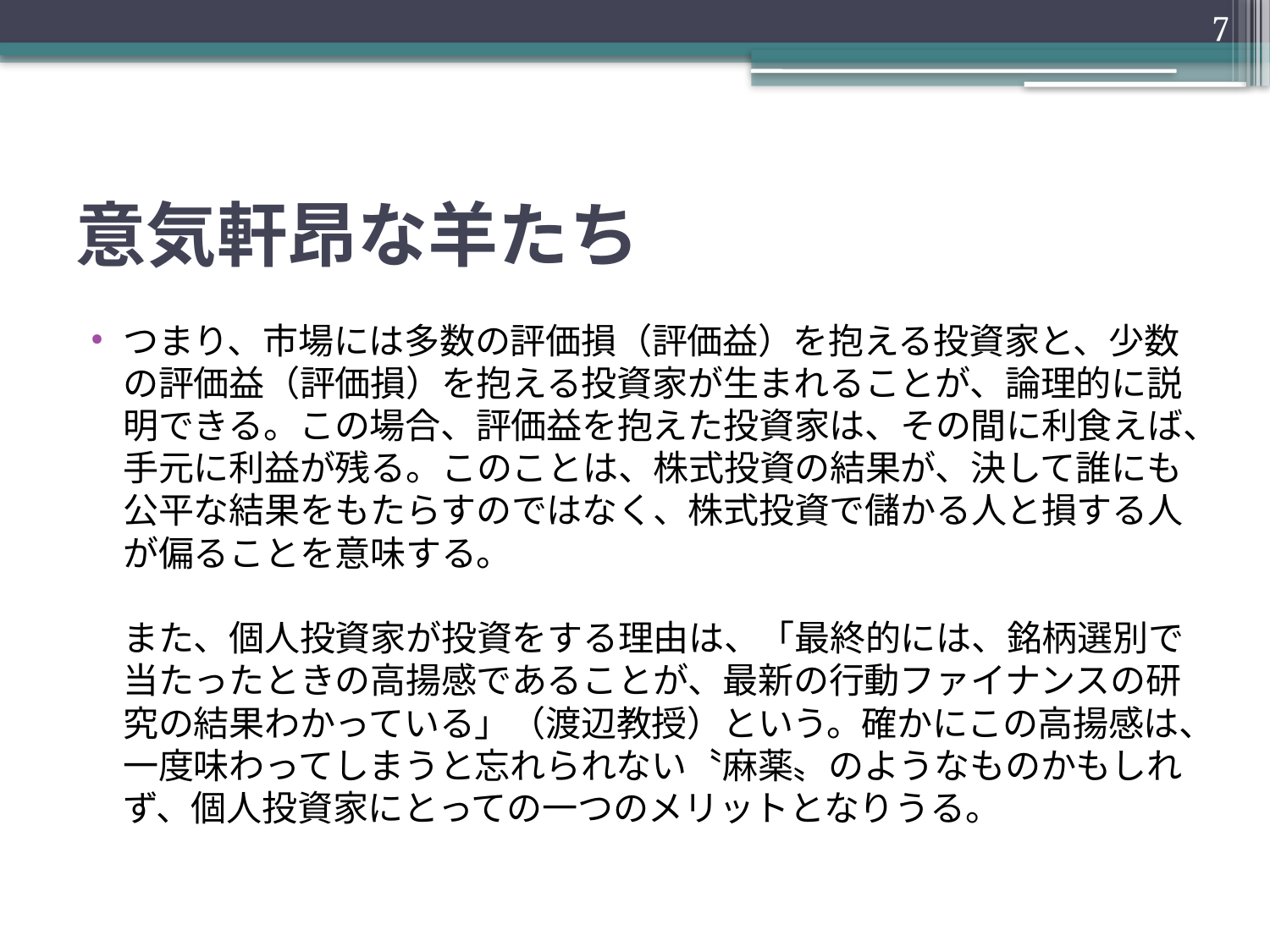

7
# 意気軒昂な羊たち
つまり、市場には多数の評価損（評価益）を抱える投資家と、少数の評価益（評価損）を抱える投資家が生まれることが、論理的に説明できる。この場合、評価益を抱えた投資家は、その間に利食えば、手元に利益が残る。このことは、株式投資の結果が、決して誰にも公平な結果をもたらすのではなく、株式投資で儲かる人と損する人が偏ることを意味する。
また、個人投資家が投資をする理由は、「最終的には、銘柄選別で当たったときの高揚感であることが、最新の行動ファイナンスの研究の結果わかっている」（渡辺教授）という。確かにこの高揚感は、一度味わってしまうと忘れられない〝麻薬〟のようなものかもしれず、個人投資家にとっての一つのメリットとなりうる。